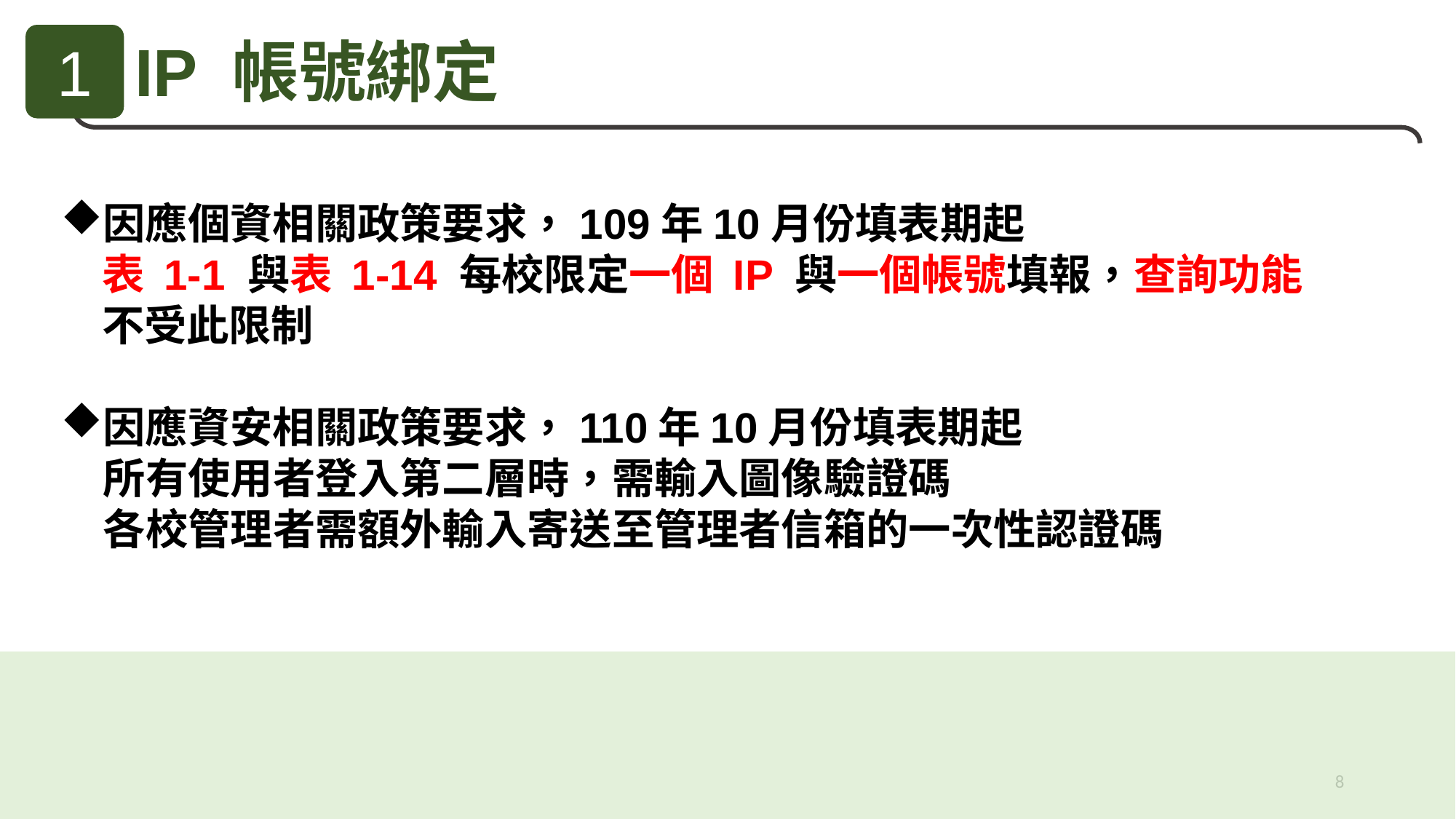

1
IP 帳號綁定

因應個資相關政策要求，109年10月份填表期起
表 1-1 與表 1-14 每校限定一個 IP 與一個帳號填報，查詢功能不受此限制

因應資安相關政策要求，110年10月份填表期起
　所有使用者登入第二層時，需輸入圖像驗證碼
　各校管理者需額外輸入寄送至管理者信箱的一次性認證碼

8